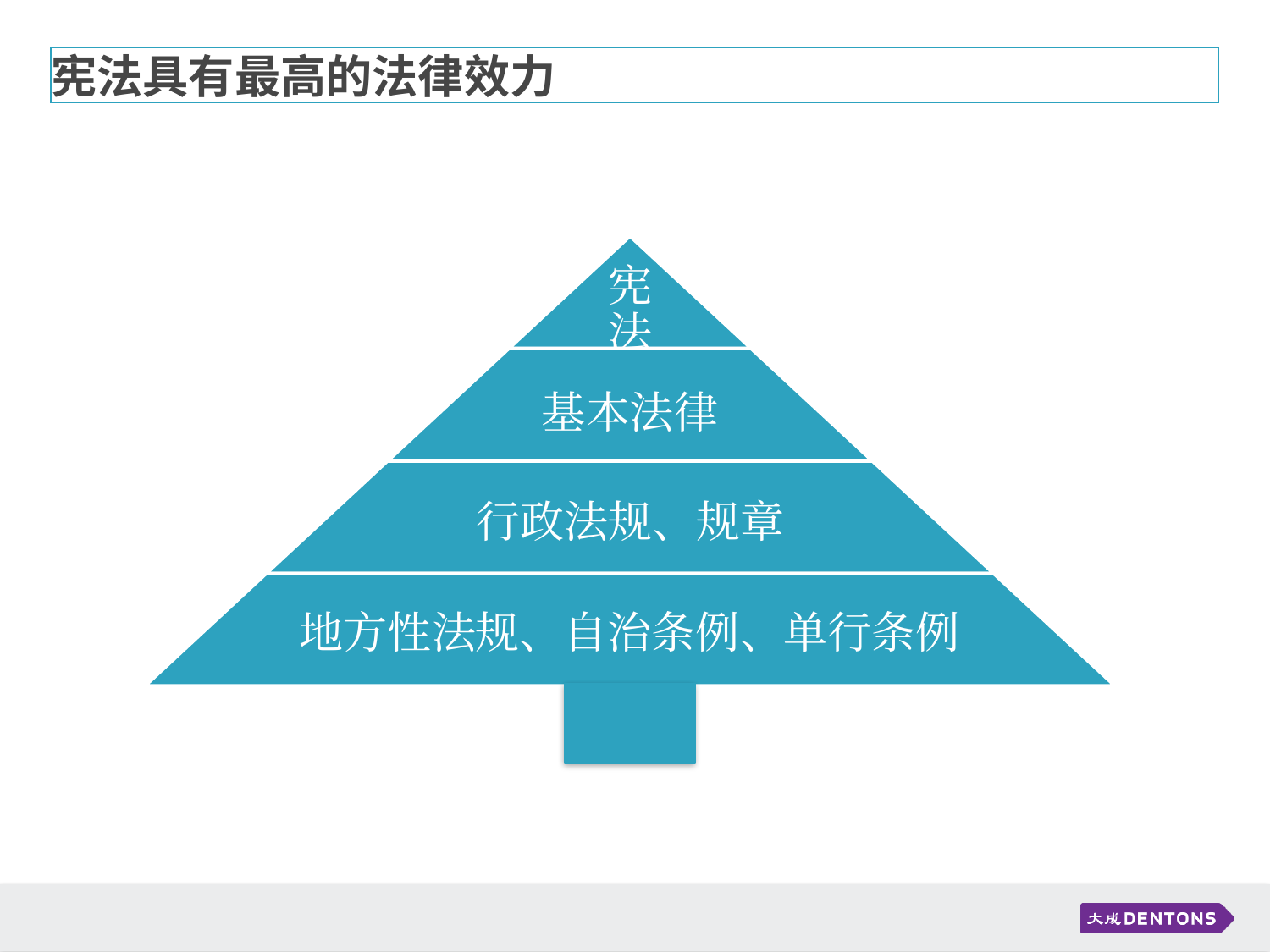

# 宪法具有最高的法律效力
宪法
基本法律
行政法规、规章
地方性法规、自治条例、单行条例